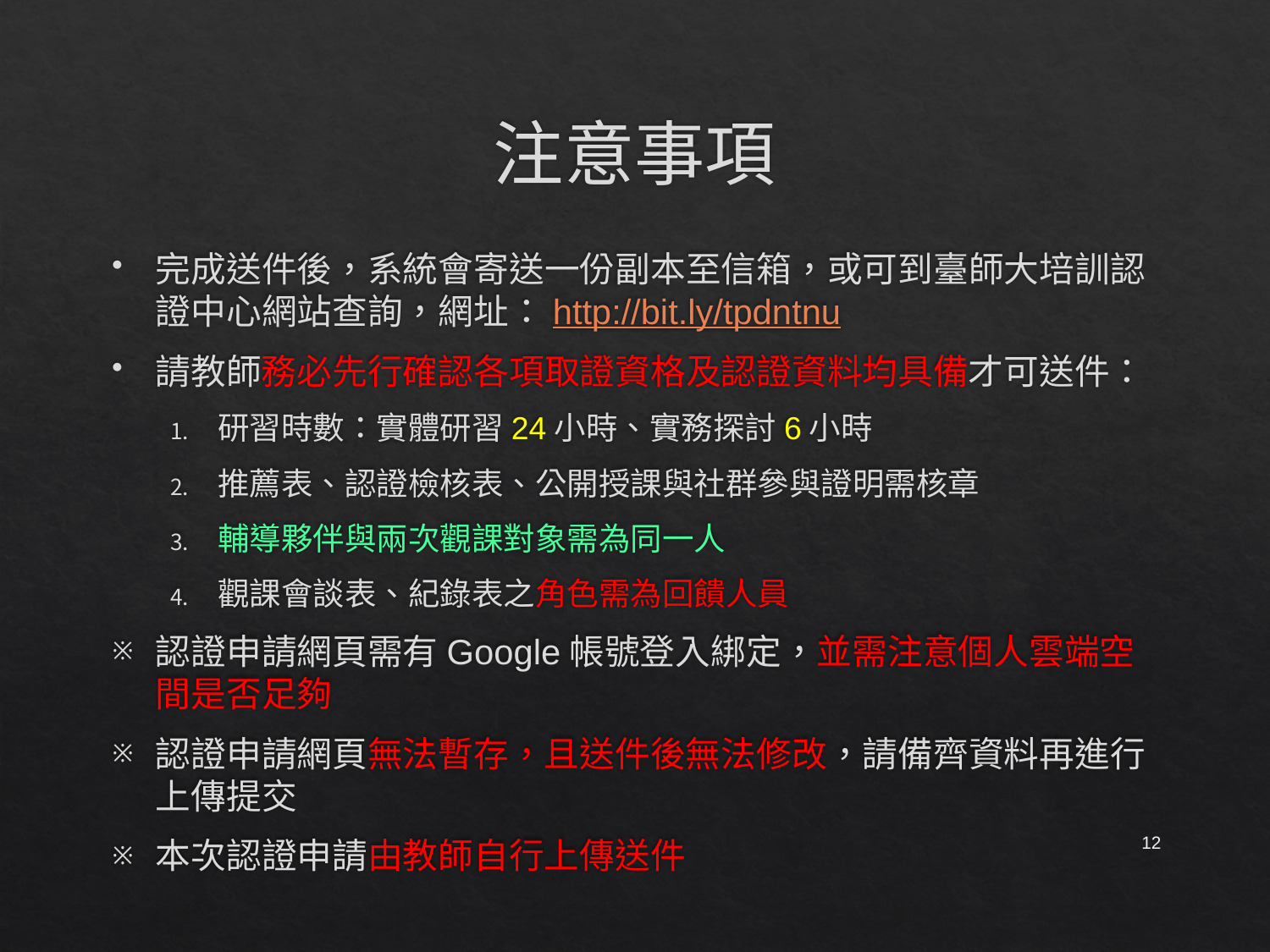

# 注意事項
完成送件後，系統會寄送一份副本至信箱，或可到臺師大培訓認證中心網站查詢，網址：http://bit.ly/tpdntnu
請教師務必先行確認各項取證資格及認證資料均具備才可送件：
研習時數：實體研習24小時、實務探討6小時
推薦表、認證檢核表、公開授課與社群參與證明需核章
輔導夥伴與兩次觀課對象需為同一人
觀課會談表、紀錄表之角色需為回饋人員
認證申請網頁需有Google帳號登入綁定，並需注意個人雲端空間是否足夠
認證申請網頁無法暫存，且送件後無法修改，請備齊資料再進行上傳提交
本次認證申請由教師自行上傳送件
12